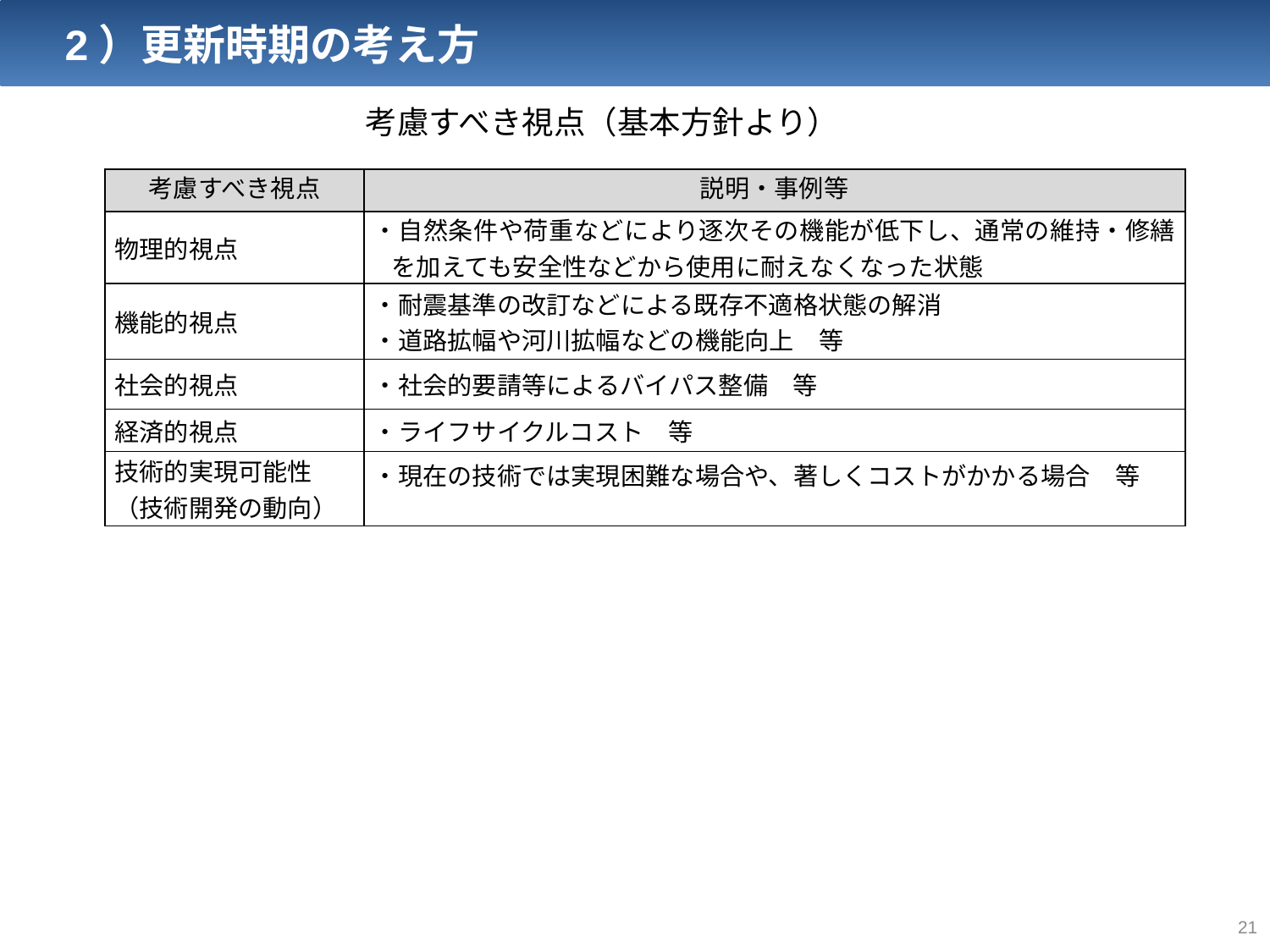

2）更新時期の考え方
考慮すべき視点（基本方針より）
| 考慮すべき視点 | 説明・事例等 |
| --- | --- |
| 物理的視点 | ・自然条件や荷重などにより逐次その機能が低下し、通常の維持・修繕を加えても安全性などから使用に耐えなくなった状態 |
| 機能的視点 | ・耐震基準の改訂などによる既存不適格状態の解消 ・道路拡幅や河川拡幅などの機能向上　等 |
| 社会的視点 | ・社会的要請等によるバイパス整備　等 |
| 経済的視点 | ・ライフサイクルコスト　等 |
| 技術的実現可能性 （技術開発の動向） | ・現在の技術では実現困難な場合や、著しくコストがかかる場合　等 |
21